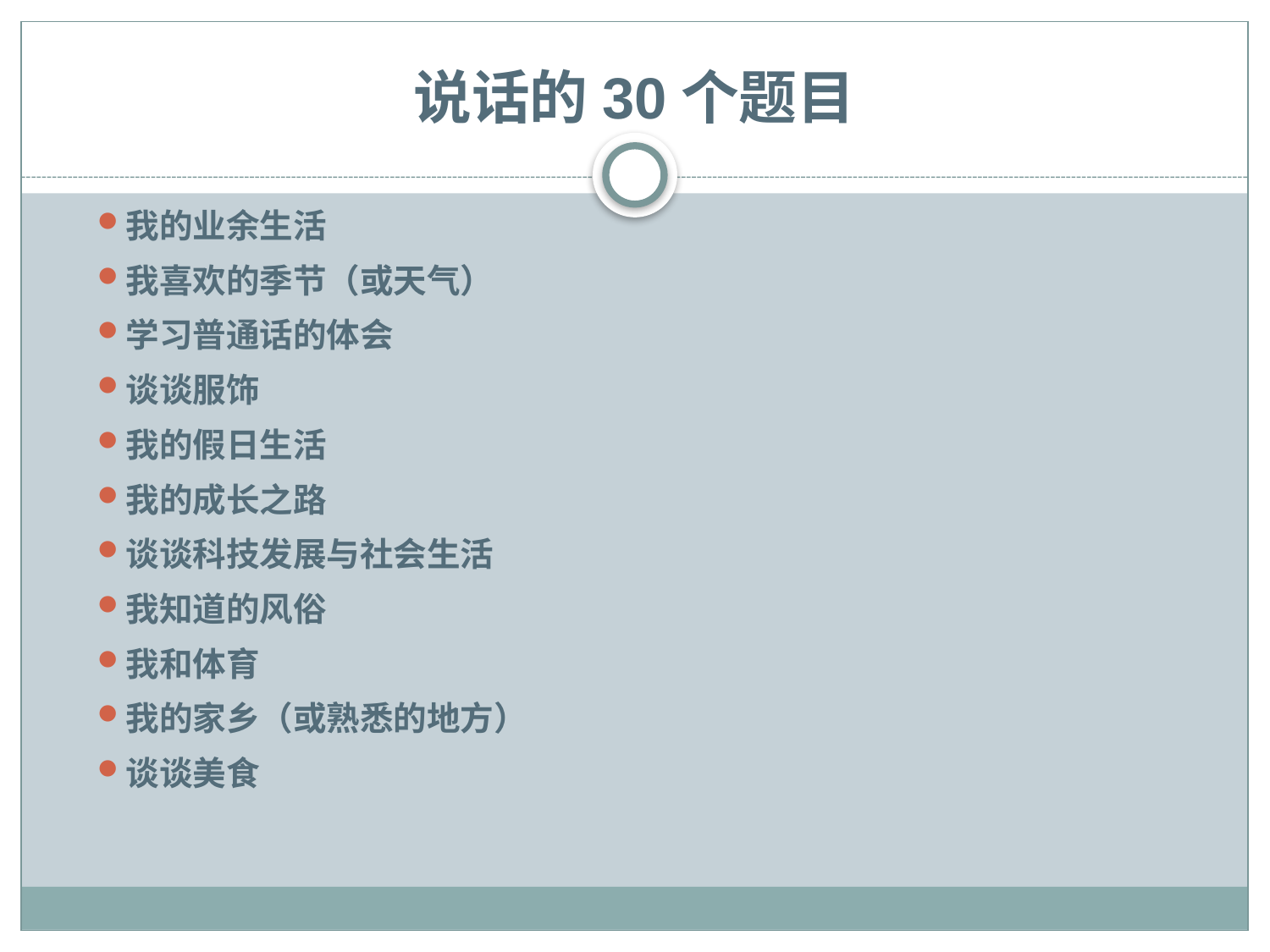

# 说话的30个题目
我的业余生活
我喜欢的季节（或天气）
学习普通话的体会
谈谈服饰
我的假日生活
我的成长之路
谈谈科技发展与社会生活
我知道的风俗
我和体育
我的家乡（或熟悉的地方）
谈谈美食